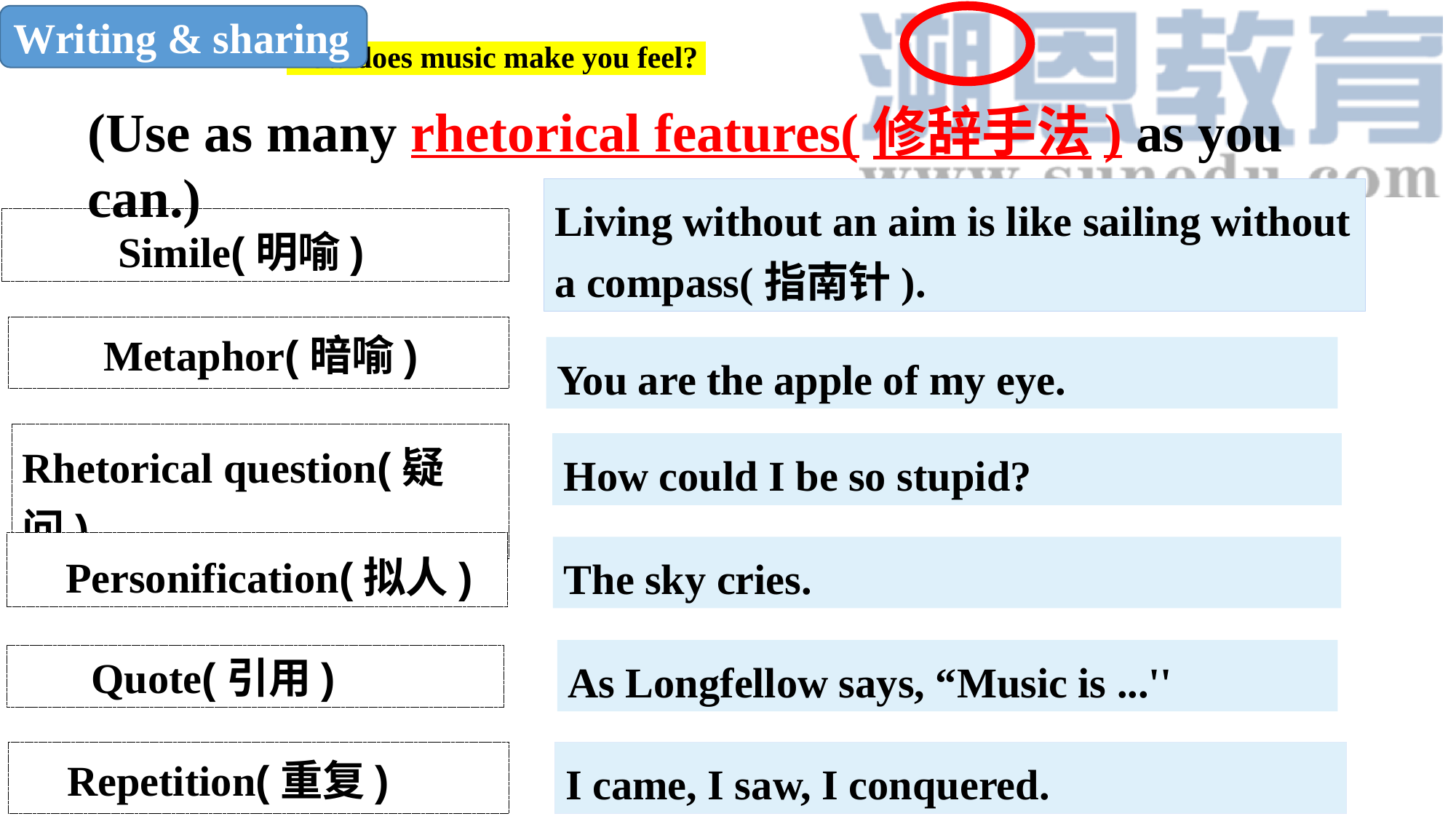

Writing & sharing

# How does music make you feel?
(Use as many rhetorical features(修辞手法) as you can.)
Living without an aim is like sailing without
a compass(指南针).
          Simile(明喻)
        Metaphor(暗喻)
You are the apple of my eye.
Rhetorical question(疑问)
How could I be so stupid?
     Personification(拟人)
The sky cries.
As Longfellow says, “Music is ...''
       Quote(引用)
     Repetition(重复)
I came, I saw, I conquered.